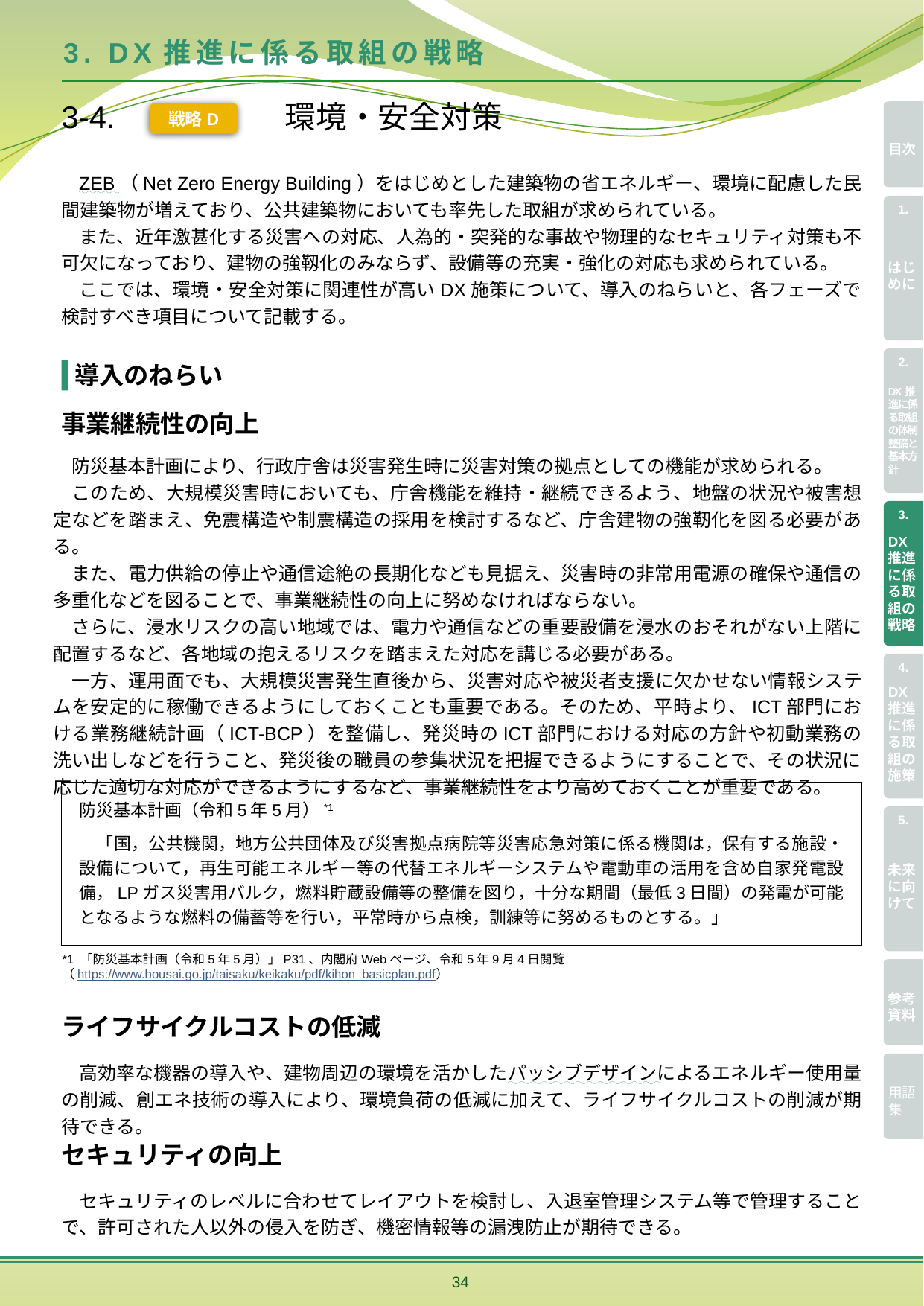

# 3. DX推進に係る取組の戦略
3-4.　　　　　 環境・安全対策
戦略D
ZEB（Net Zero Energy Building）をはじめとした建築物の省エネルギー、環境に配慮した民間建築物が増えており、公共建築物においても率先した取組が求められている。
また、近年激甚化する災害への対応、人為的・突発的な事故や物理的なセキュリティ対策も不可欠になっており、建物の強靱化のみならず、設備等の充実・強化の対応も求められている。
ここでは、環境・安全対策に関連性が高いDX施策について、導入のねらいと、各フェーズで検討すべき項目について記載する。

導入のねらい
事業継続性の向上
　防災基本計画により、行政庁舎は災害発生時に災害対策の拠点としての機能が求められる。
　このため、大規模災害時においても、庁舎機能を維持・継続できるよう、地盤の状況や被害想定などを踏まえ、免震構造や制震構造の採用を検討するなど、庁舎建物の強靭化を図る必要がある。
　また、電力供給の停止や通信途絶の長期化なども見据え、災害時の非常用電源の確保や通信の多重化などを図ることで、事業継続性の向上に努めなければならない。
　さらに、浸水リスクの高い地域では、電力や通信などの重要設備を浸水のおそれがない上階に配置するなど、各地域の抱えるリスクを踏まえた対応を講じる必要がある。
　一方、運用面でも、大規模災害発生直後から、災害対応や被災者支援に欠かせない情報システムを安定的に稼働できるようにしておくことも重要である。そのため、平時より、ICT部門における業務継続計画（ICT-BCP）を整備し、発災時のICT部門における対応の方針や初動業務の洗い出しなどを行うこと、発災後の職員の参集状況を把握できるようにすることで、その状況に応じた適切な対応ができるようにするなど、事業継続性をより高めておくことが重要である。
防災基本計画（令和5年5月）*1
「国，公共機関，地方公共団体及び災害拠点病院等災害応急対策に係る機関は，保有する施設・設備について，再生可能エネルギー等の代替エネルギーシステムや電動車の活用を含め自家発電設備，LPガス災害用バルク，燃料貯蔵設備等の整備を図り，十分な期間（最低3日間）の発電が可能となるような燃料の備蓄等を行い，平常時から点検，訓練等に努めるものとする。」
*1 「防災基本計画（令和5年5月）」P31、内閣府Webページ、令和5年9月4日閲覧
（https://www.bousai.go.jp/taisaku/keikaku/pdf/kihon_basicplan.pdf）
ライフサイクルコストの低減
高効率な機器の導入や、建物周辺の環境を活かしたパッシブデザインによるエネルギー使用量の削減、創エネ技術の導入により、環境負荷の低減に加えて、ライフサイクルコストの削減が期待できる。
セキュリティの向上
セキュリティのレベルに合わせてレイアウトを検討し、入退室管理システム等で管理することで、許可された人以外の侵入を防ぎ、機密情報等の漏洩防止が期待できる。
34